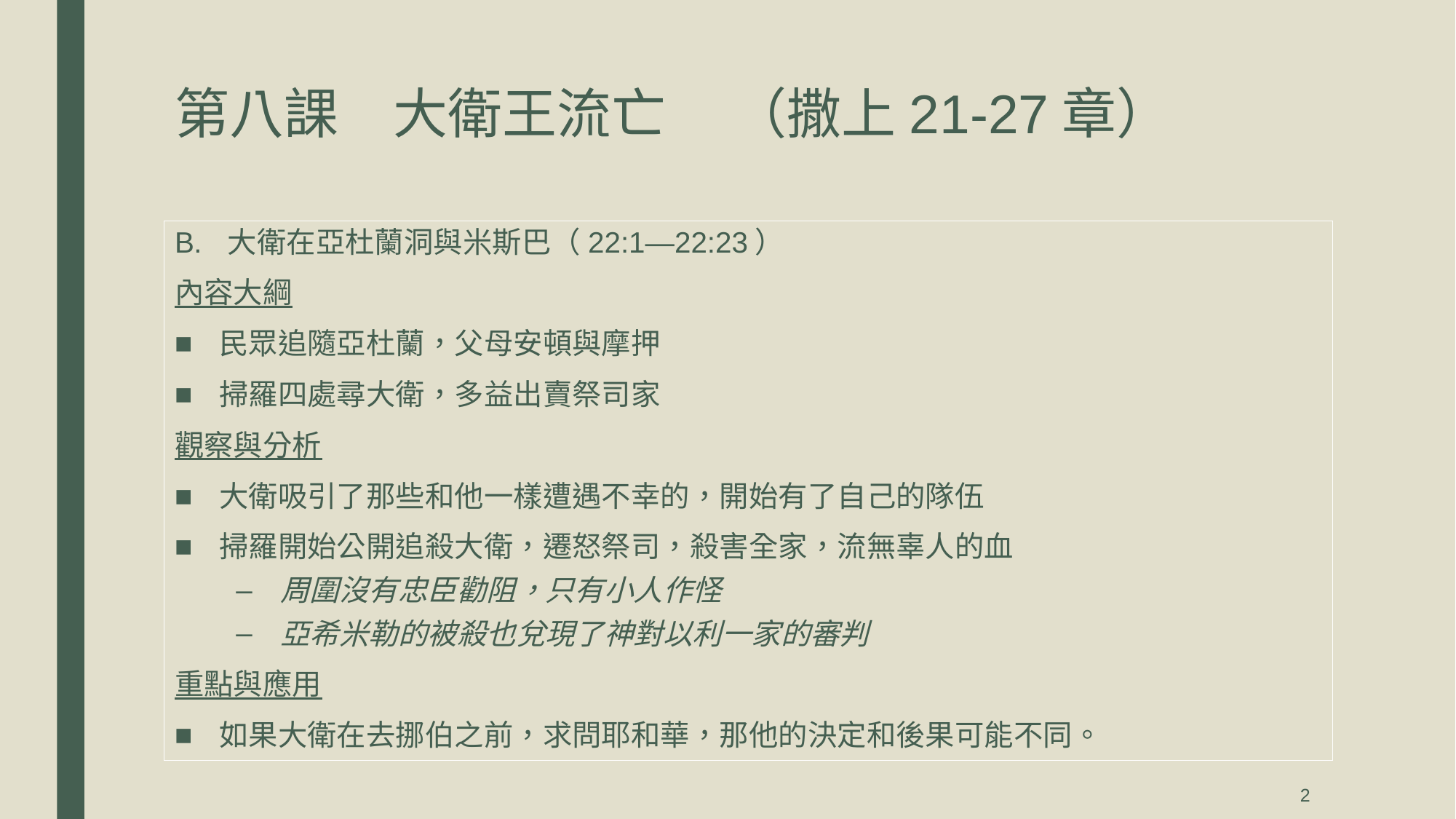

# 第八課	大衛王流亡	 （撒上21-27章）
大衛在亞杜蘭洞與米斯巴（22:1—22:23）
內容大綱
民眾追隨亞杜蘭，父母安頓與摩押
掃羅四處尋大衛，多益出賣祭司家
觀察與分析
大衛吸引了那些和他一樣遭遇不幸的，開始有了自己的隊伍
掃羅開始公開追殺大衛，遷怒祭司，殺害全家，流無辜人的血
周圍沒有忠臣勸阻，只有小人作怪
亞希米勒的被殺也兌現了神對以利一家的審判
重點與應用
如果大衛在去挪伯之前，求問耶和華，那他的決定和後果可能不同。
2